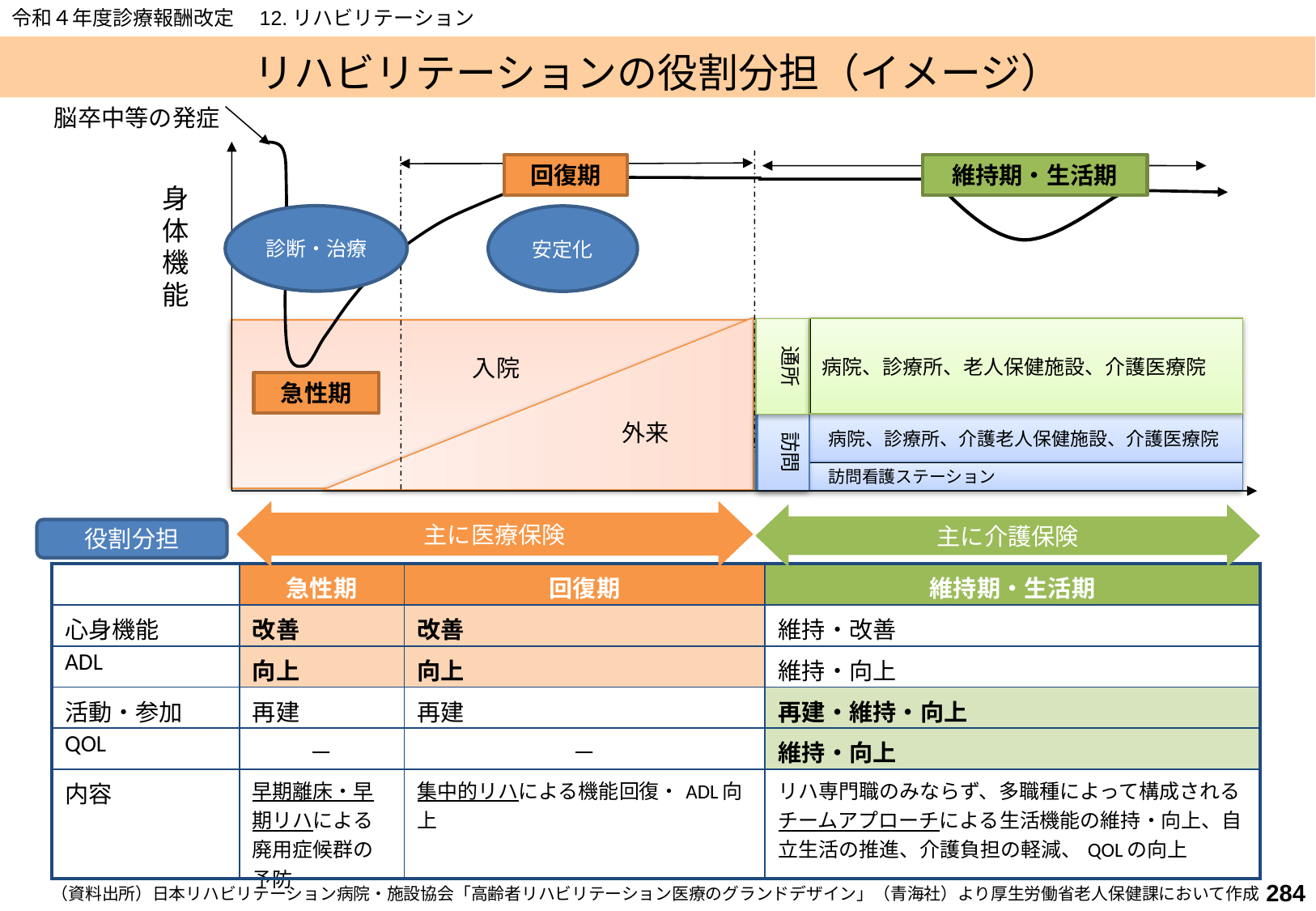

令和４年度診療報酬改定　12.リハビリテーション
# リハビリテーションの役割分担（イメージ）
脳卒中等の発症

回復期
維持期・生活期

外来
診断・治療
安定化
通所

入院
急性期
病院、診療所、介護老人保健施設、介護医療院
訪問
訪問看護ステーション

身体機能
病院、診療所、老人保健施設、介護医療院
主に医療保険
主に介護保険
役割分担
|  | 急性期 | 回復期 | 維持期・生活期 |
| --- | --- | --- | --- |
| 心身機能 | 改善 | 改善 | 維持・改善 |
| ADL | 向上 | 向上 | 維持・向上 |
| 活動・参加 | 再建 | 再建 | 再建・維持・向上 |
| QOL | － | － | 維持・向上 |
| 内容 | 早期離床・早期リハによる廃用症候群の予防 | 集中的リハによる機能回復・ADL向上 | リハ専門職のみならず、多職種によって構成されるチームアプローチによる生活機能の維持・向上、自立生活の推進、介護負担の軽減、QOLの向上 |
（資料出所）日本リハビリテーション病院・施設協会「高齢者リハビリテーション医療のグランドデザイン」（青海社）より厚生労働省老人保健課において作成